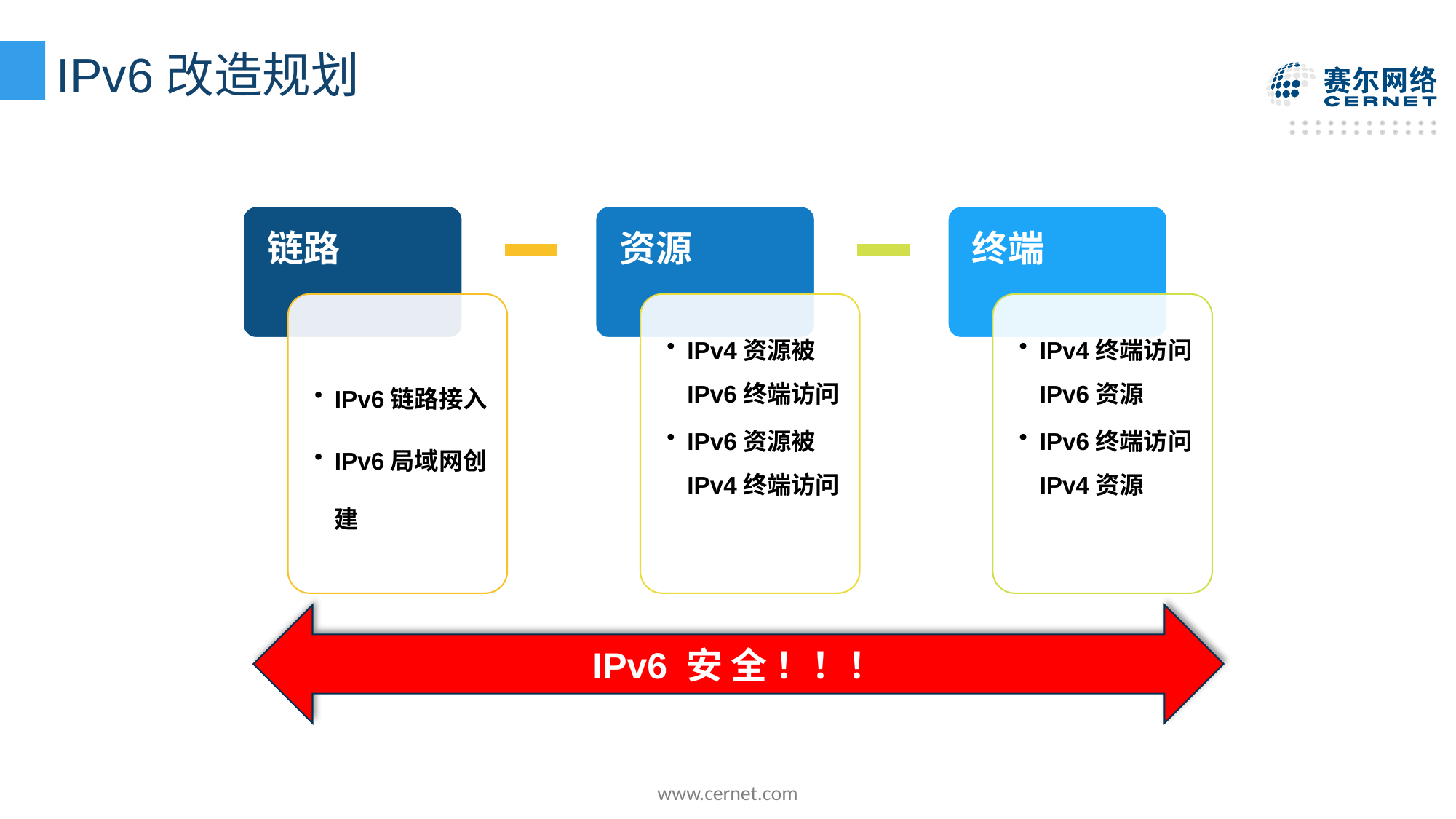

IPv6改造规划
链路
IPv6链路接入
IPv6局域网创建

资源
IPv4资源被IPv6终端访问
IPv6资源被IPv4终端访问

终端
IPv4终端访问IPv6资源
IPv6终端访问IPv4资源
IPv6 安 全 ！！！